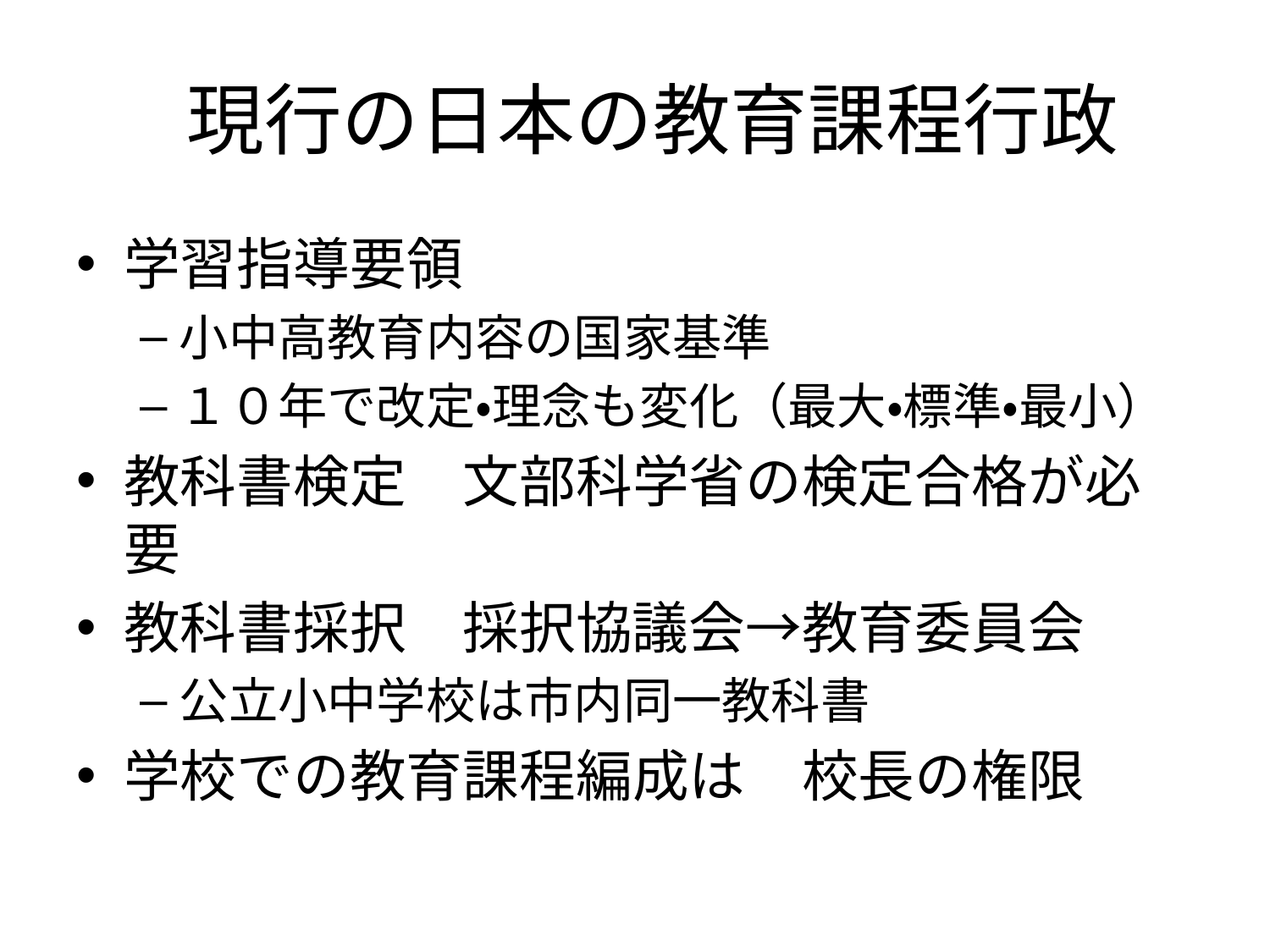

# 現行の日本の教育課程行政
学習指導要領
小中高教育内容の国家基準
１０年で改定・理念も変化（最大・標準・最小）
教科書検定　文部科学省の検定合格が必要
教科書採択　採択協議会→教育委員会
公立小中学校は市内同一教科書
学校での教育課程編成は　校長の権限